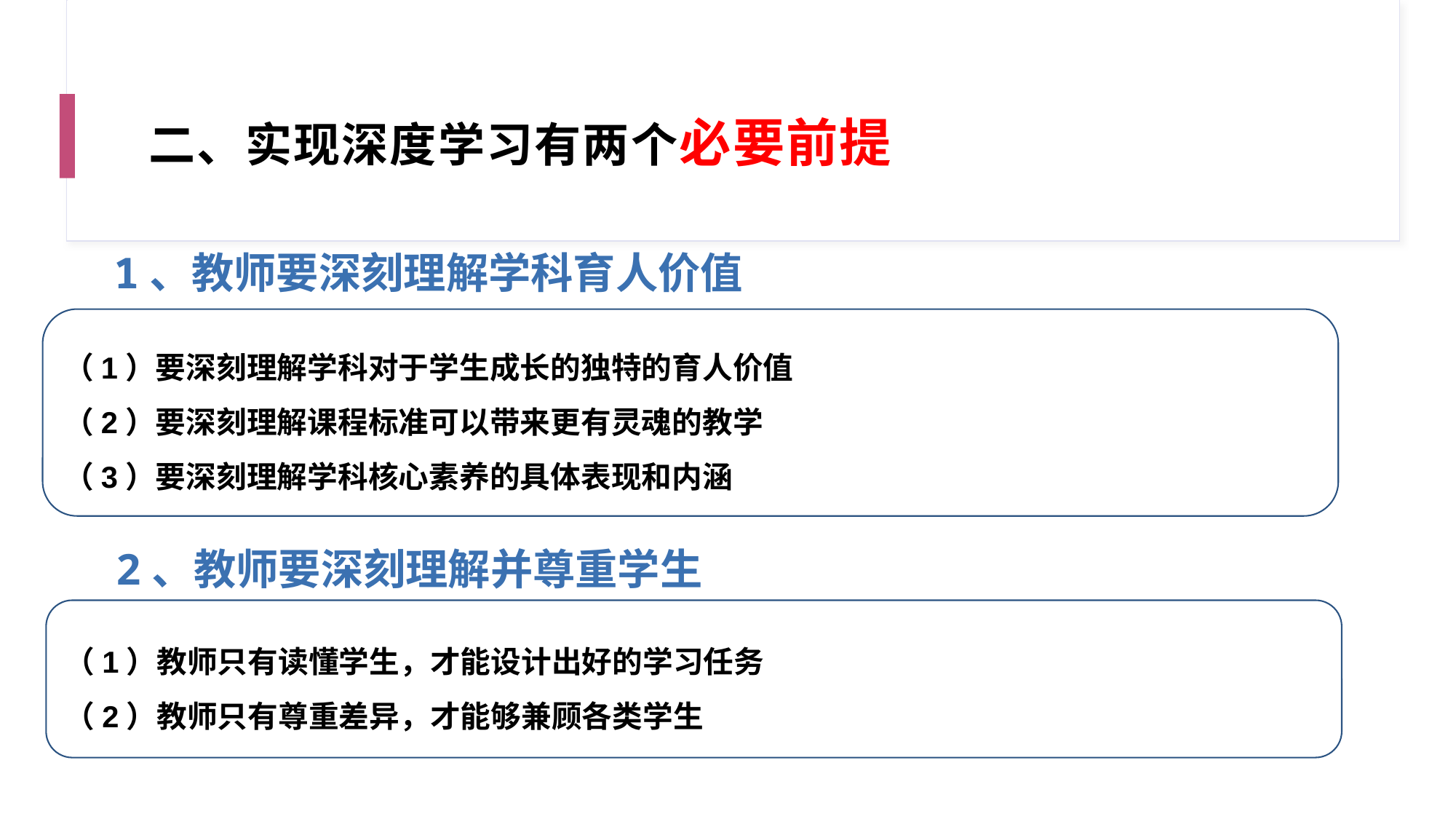

# 二、实现深度学习有两个必要前提
1、教师要深刻理解学科育人价值
（1）要深刻理解学科对于学生成长的独特的育人价值
（2）要深刻理解课程标准可以带来更有灵魂的教学
（3）要深刻理解学科核心素养的具体表现和内涵
2、教师要深刻理解并尊重学生
（1）教师只有读懂学生，才能设计出好的学习任务
（2）教师只有尊重差异，才能够兼顾各类学生